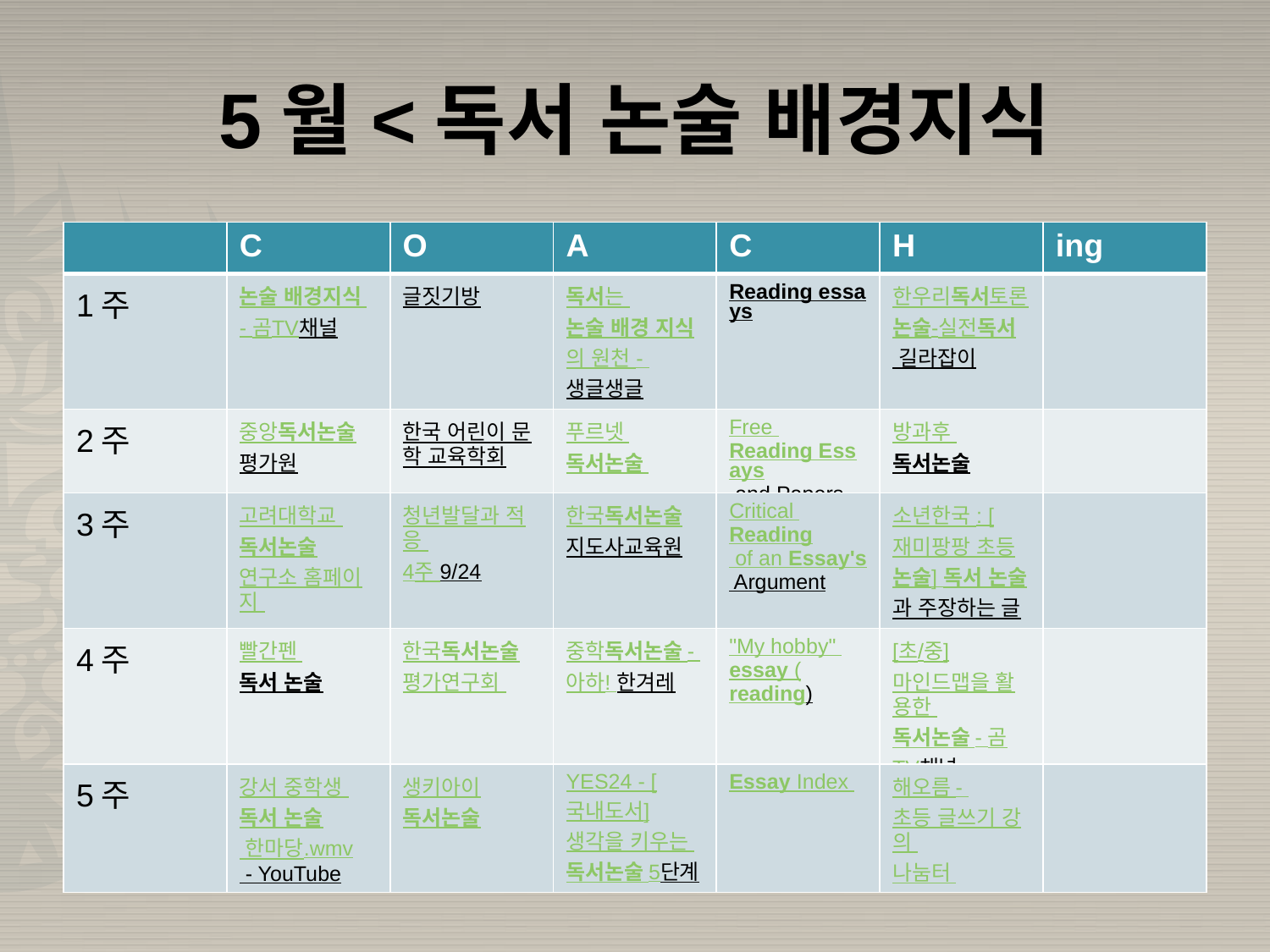

# 5월<독서 논술 배경지식
|  | C | O | A | C | H | ing |
| --- | --- | --- | --- | --- | --- | --- |
| 1주 | 논술 배경지식 - 곰TV채널 | 글짓기방 | 독서는 논술 배경 지식의 원천 - 생글생글 | Reading essays | 한우리독서토론논술-실전독서 길라잡이 |  |
| 2주 | 중앙독서논술평가원 | 한국 어린이 문학 교육학회 | 푸르넷 독서논술 | Free Reading Essays and Papers | 방과후 독서논술 |  |
| 3주 | 고려대학교 독서논술연구소 홈페이지 | 청년발달과 적응 4주 9/24 | 한국독서논술지도사교육원 | Critical Reading of an Essay's Argument | 소년한국 : [재미팡팡 초등논술] 독서 논술과 주장하는 글 |  |
| 4주 | 빨간펜 독서 논술 | 한국독서논술평가연구회 | 중학독서논술 - 아하! 한겨레 | "My hobby" essay (reading) | [초/중]마인드맵을 활용한 독서논술 - 곰TV채널 |  |
| 5주 | 강서 중학생 독서 논술 한마당.wmv - YouTube | 생키아이독서논술 | YES24 - [국내도서]생각을 키우는 독서논술 5단계 | Essay Index | 해오름 - 초등 글쓰기 강의 나눔터 |  |